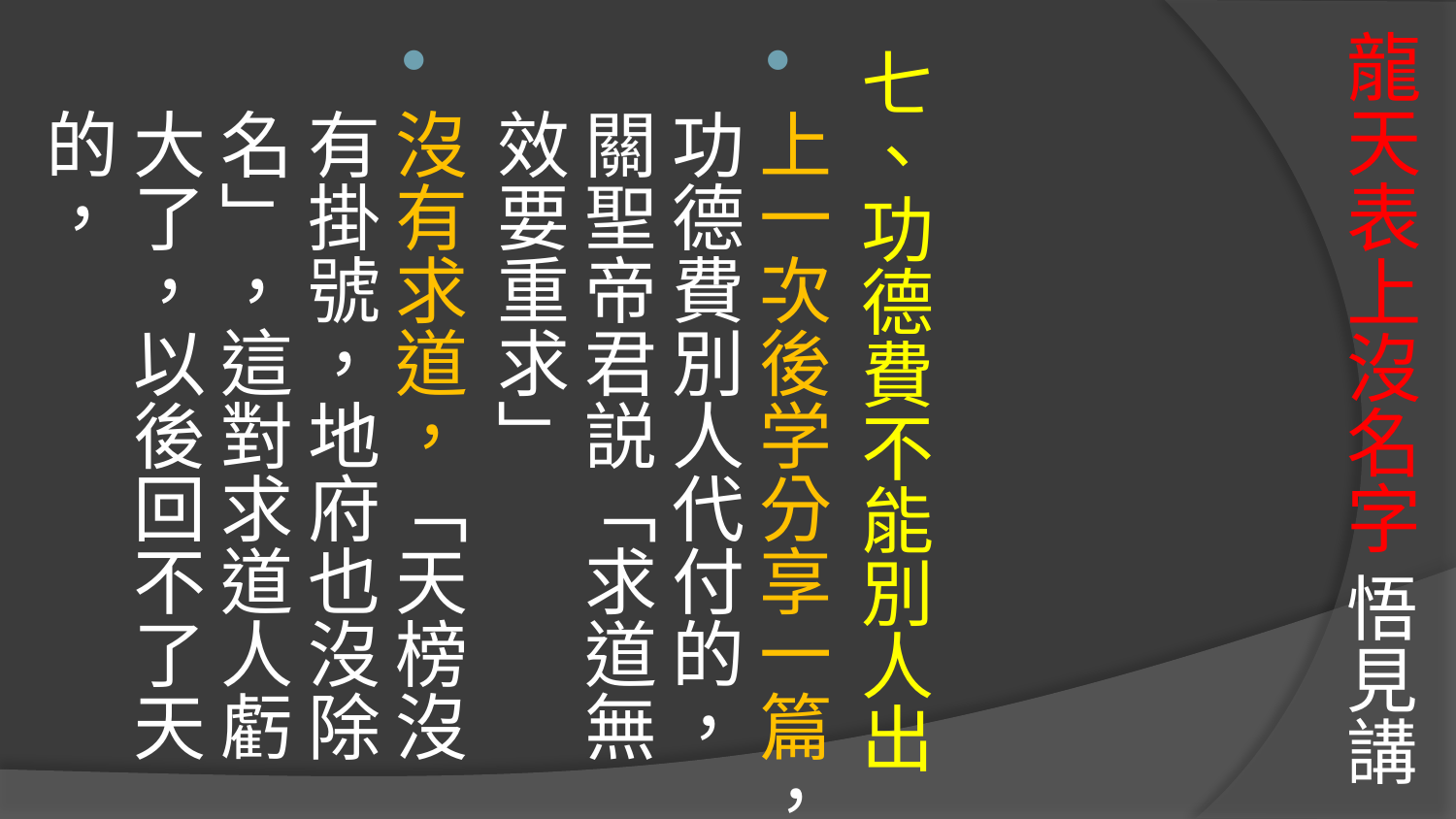

# 龍天表上沒名字 悟見講
七、功德費不能別人出
上一次後学分享一篇，功德費別人代付的，關聖帝君説「求道無效要重求」
沒有求道，「天榜沒有掛號，地府也沒除名」，這對求道人虧大了，以後回不了天的，